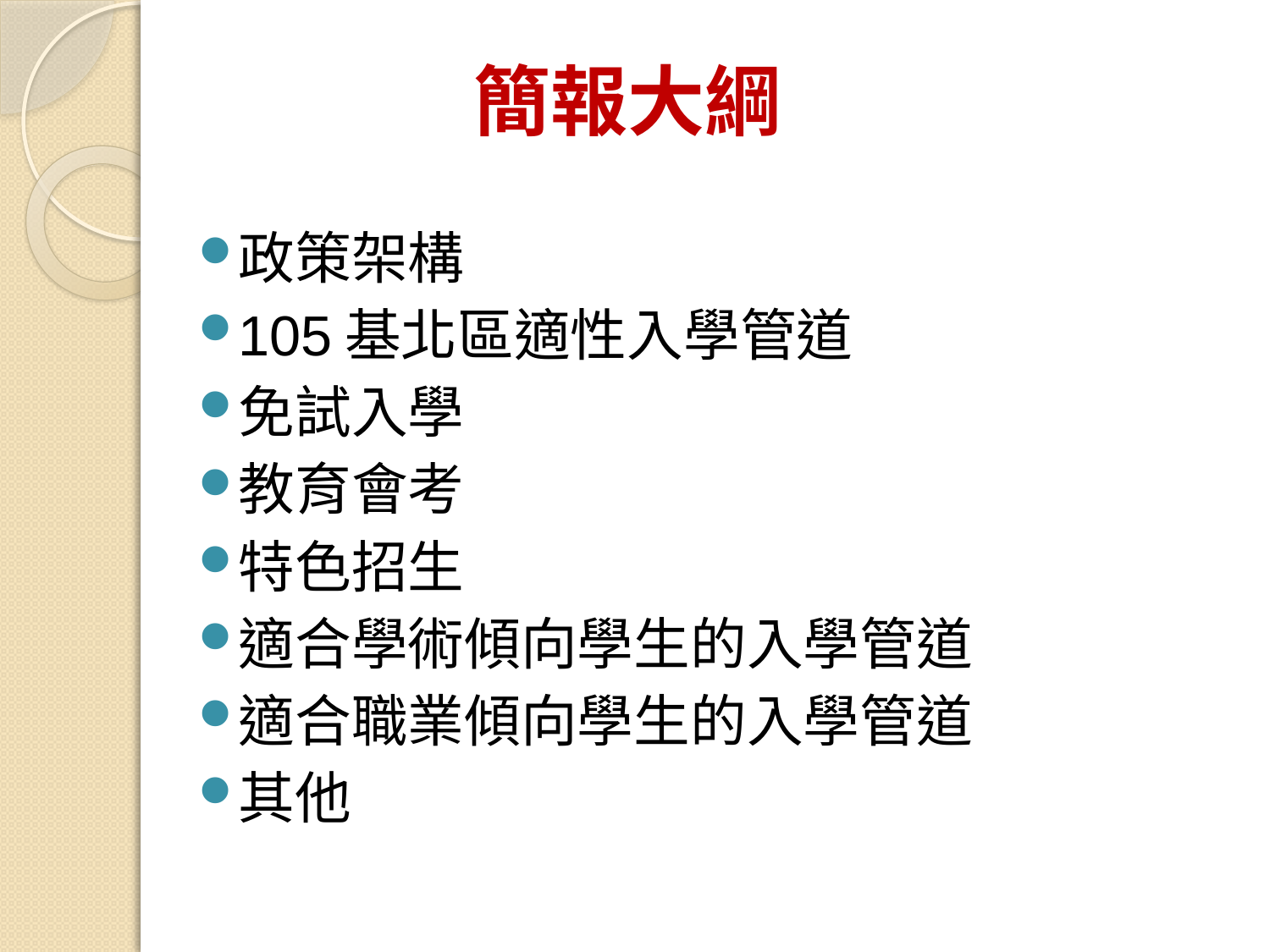

# 簡報大綱
政策架構
105基北區適性入學管道
免試入學
教育會考
特色招生
適合學術傾向學生的入學管道
適合職業傾向學生的入學管道
其他